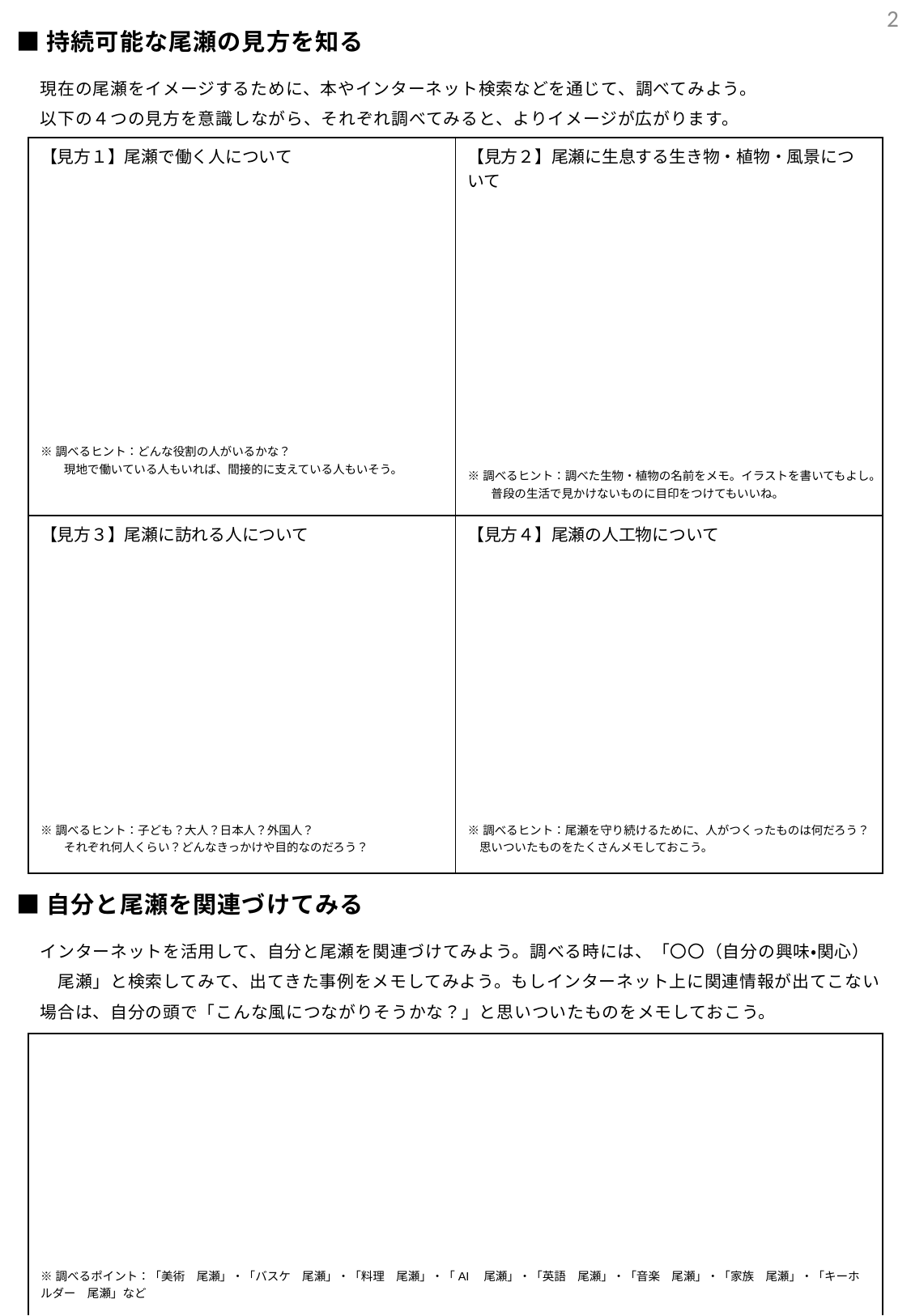

2
■持続可能な尾瀬の見方を知る
現在の尾瀬をイメージするために、本やインターネット検索などを通じて、調べてみよう。
以下の４つの見方を意識しながら、それぞれ調べてみると、よりイメージが広がります。
| 【見方１】尾瀬で働く人について ※調べるヒント：どんな役割の人がいるかな？ 　　現地で働いている人もいれば、間接的に支えている人もいそう。 | 【見方２】尾瀬に生息する生き物・植物・風景について ※調べるヒント：調べた生物・植物の名前をメモ。イラストを書いてもよし。 　　普段の生活で見かけないものに目印をつけてもいいね。 |
| --- | --- |
| 【見方３】尾瀬に訪れる人について ※調べるヒント：子ども？大人？日本人？外国人？ 　　それぞれ何人くらい？どんなきっかけや目的なのだろう？ | 【見方４】尾瀬の人工物について ※調べるヒント：尾瀬を守り続けるために、人がつくったものは何だろう？ 　思いついたものをたくさんメモしておこう。 |
■自分と尾瀬を関連づけてみる
インターネットを活用して、自分と尾瀬を関連づけてみよう。調べる時には、「〇〇（自分の興味・関心）　尾瀬」と検索してみて、出てきた事例をメモしてみよう。もしインターネット上に関連情報が出てこない場合は、自分の頭で「こんな風につながりそうかな？」と思いついたものをメモしておこう。
| ※調べるポイント：「美術　尾瀬」・「バスケ　尾瀬」・「料理　尾瀬」・「AI　尾瀬」・「英語　尾瀬」・「音楽　尾瀬」・「家族　尾瀬」・「キーホルダー　尾瀬」など |
| --- |